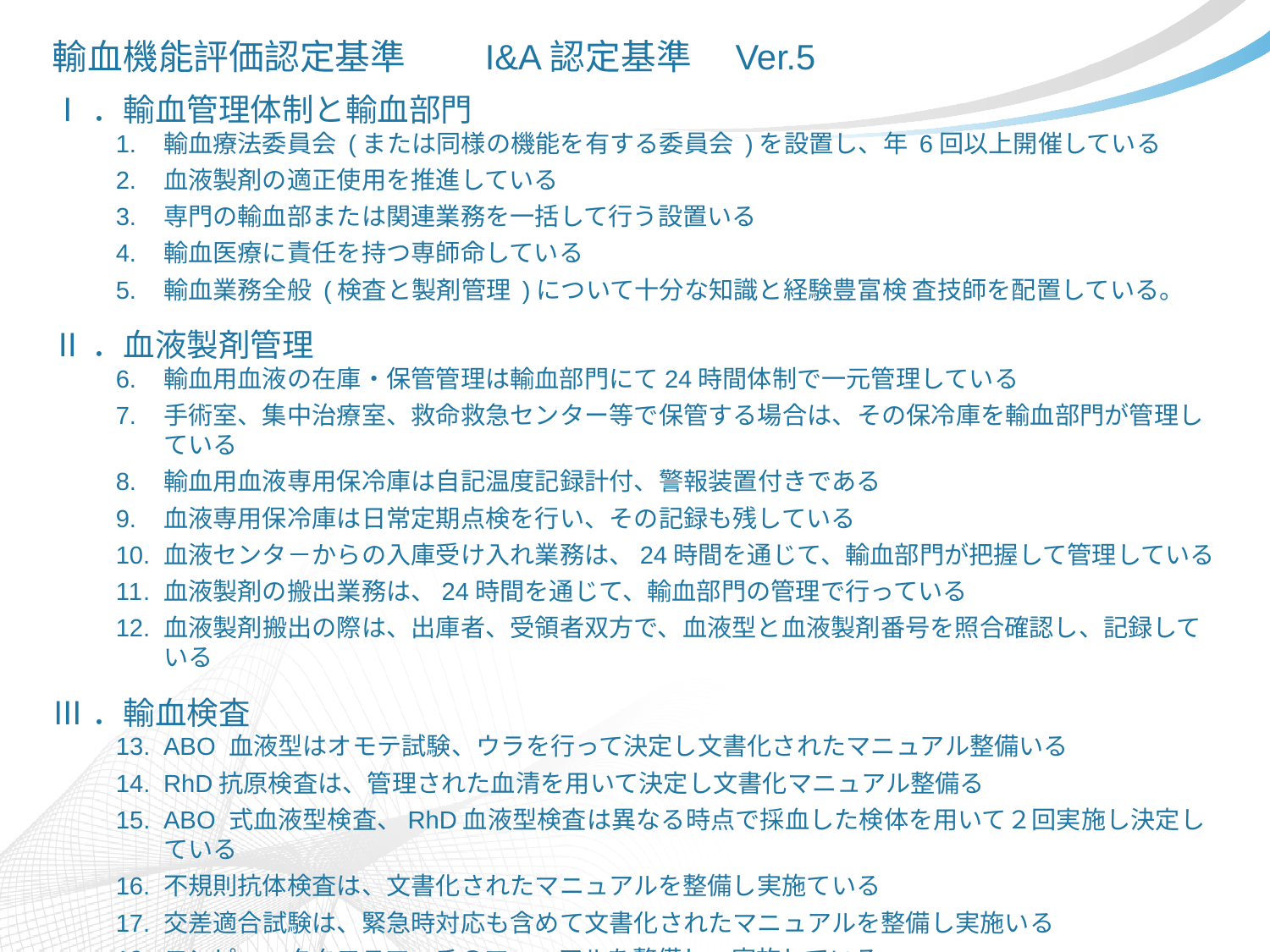

輸血機能評価認定基準　　I&A認定基準　Ver.5
Ⅰ．輸血管理体制と輸血部門
輸血療法委員会 (または同様の機能を有する委員会 )を設置し、年 6回以上開催している
血液製剤の適正使用を推進している
専門の輸血部または関連業務を一括して行う設置いる
輸血医療に責任を持つ専師命している
輸血業務全般 (検査と製剤管理 )について十分な知識と経験豊富検 査技師を配置している。
Ⅱ．血液製剤管理
輸血用血液の在庫・保管管理は輸血部門にて24時間体制で一元管理している
手術室、集中治療室、救命救急センター等で保管する場合は、その保冷庫を輸血部門が管理している
輸血用血液専用保冷庫は自記温度記録計付、警報装置付きである
血液専用保冷庫は日常定期点検を行い、その記録も残している
血液センタ－からの入庫受け入れ業務は、24時間を通じて、輸血部門が把握して管理している
血液製剤の搬出業務は、24時間を通じて、輸血部門の管理で行っている
血液製剤搬出の際は、出庫者、受領者双方で、血液型と血液製剤番号を照合確認し、記録している
Ⅲ．輸血検査
ABO 血液型はオモテ試験、ウラを行って決定し文書化されたマニュアル整備いる
RhD抗原検査は、管理された血清を用いて決定し文書化マニュアル整備る
ABO 式血液型検査、RhD血液型検査は異なる時点で採血した検体を用いて２回実施し決定している
不規則抗体検査は、文書化されたマニュアルを整備し実施ている
交差適合試験は、緊急時対応も含めて文書化されたマニュアルを整備し実施いる
コンピュータクロスマッチのマニュアルを整備し、実施している
輸血検査業務は検査技師等による24時間体制を実施している